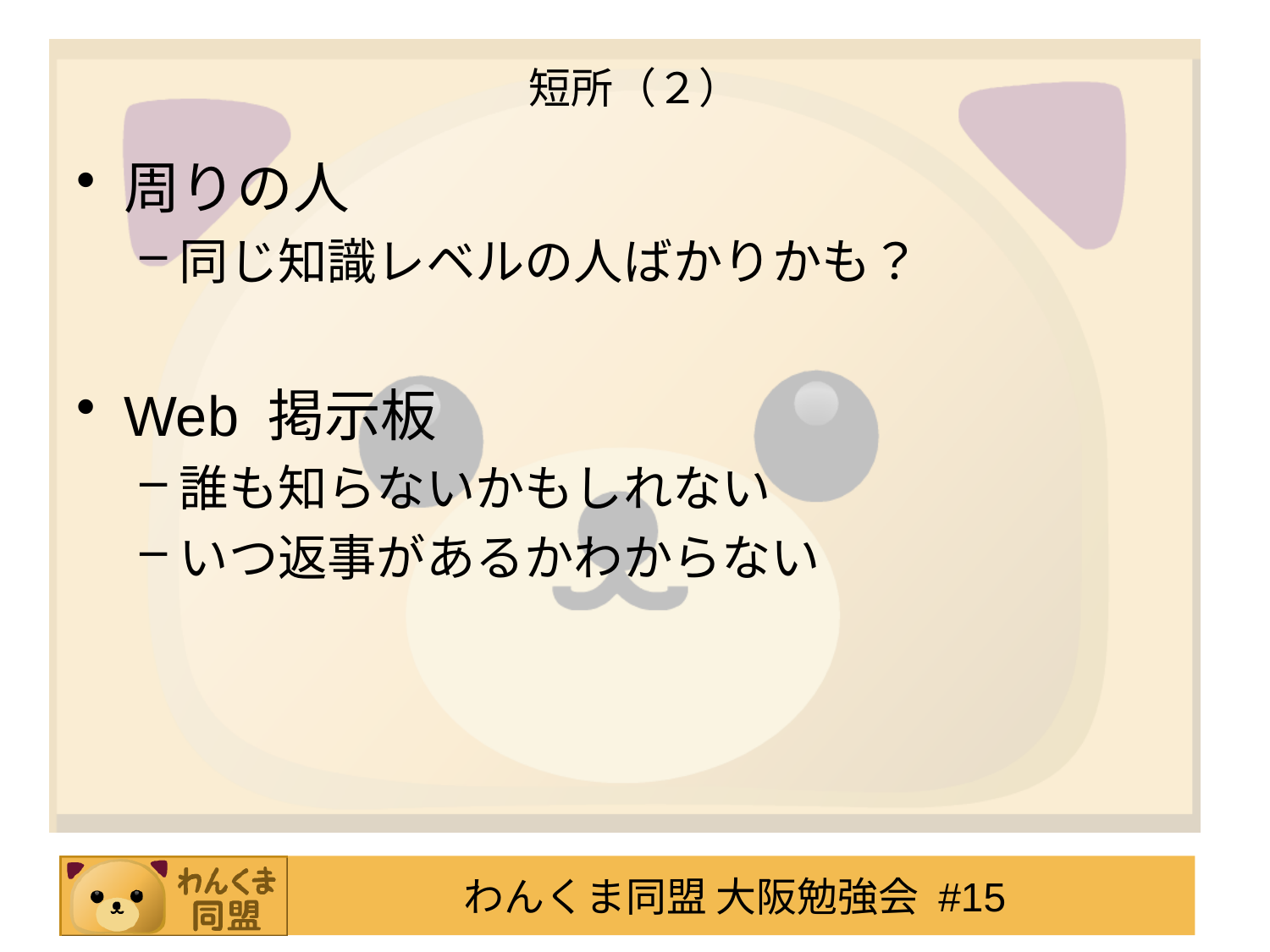

# 短所（２）
周りの人
同じ知識レベルの人ばかりかも？

Web 掲示板
誰も知らないかもしれない
いつ返事があるかわからない